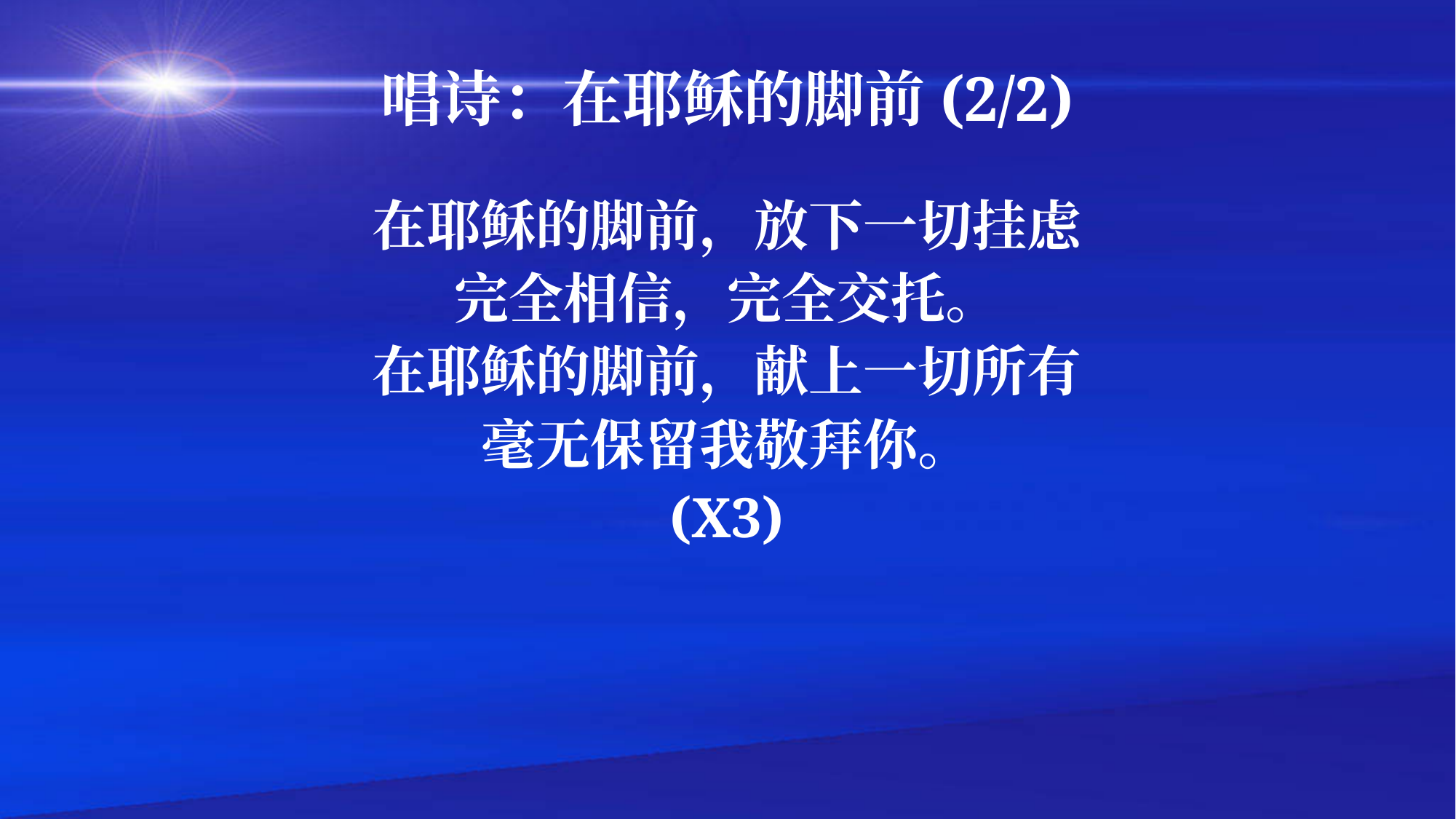

# 唱诗：在耶稣的脚前(2/2)
在耶稣的脚前，放下一切挂虑
完全相信，完全交托。
在耶稣的脚前，献上一切所有
毫无保留我敬拜你。
(X3)